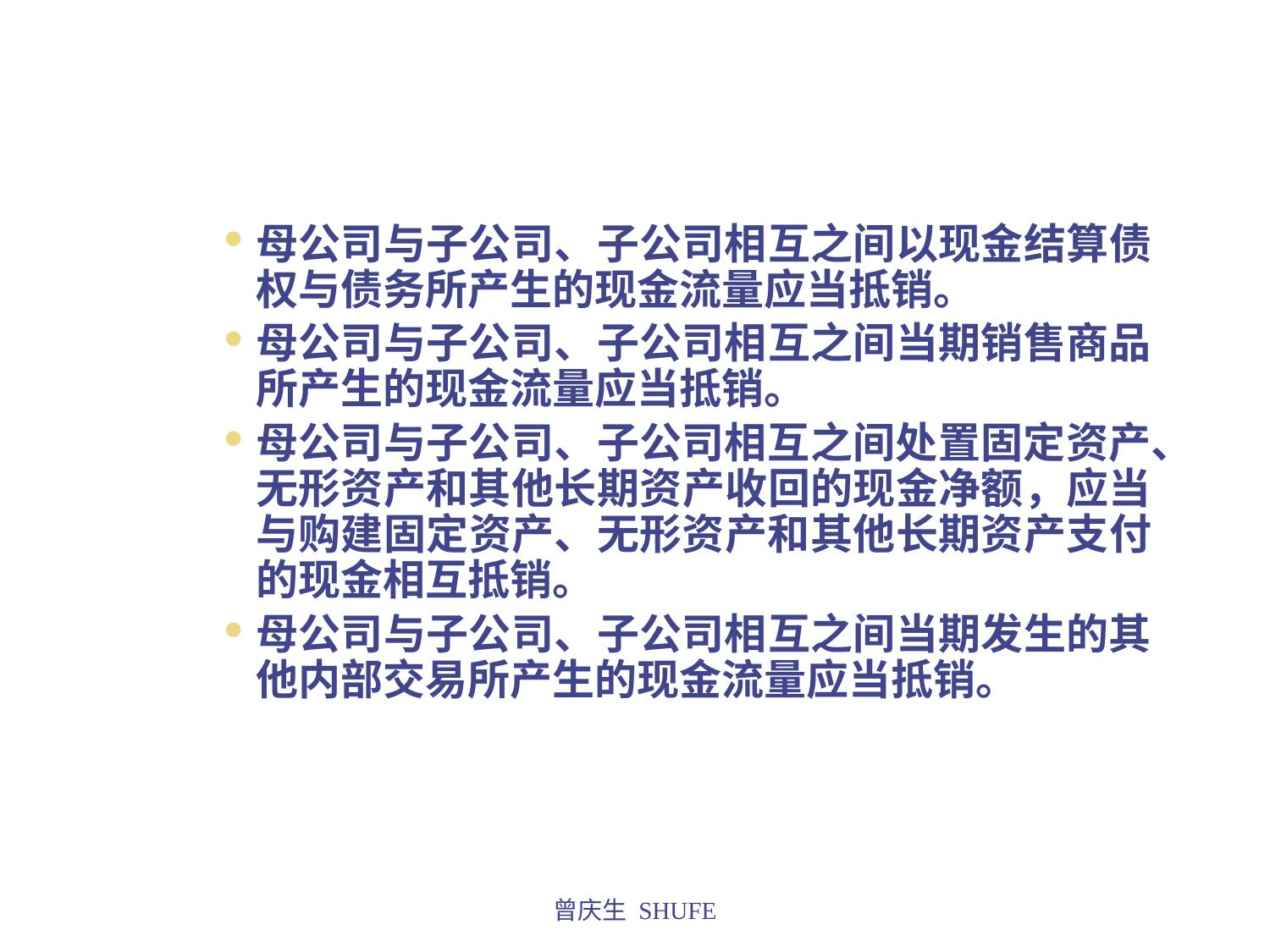

母公司与子公司、子公司相互之间以现金结算债权与债务所产生的现金流量应当抵销。
母公司与子公司、子公司相互之间当期销售商品所产生的现金流量应当抵销。
母公司与子公司、子公司相互之间处置固定资产、无形资产和其他长期资产收回的现金净额，应当与购建固定资产、无形资产和其他长期资产支付的现金相互抵销。
母公司与子公司、子公司相互之间当期发生的其他内部交易所产生的现金流量应当抵销。

曾庆生 SHUFE